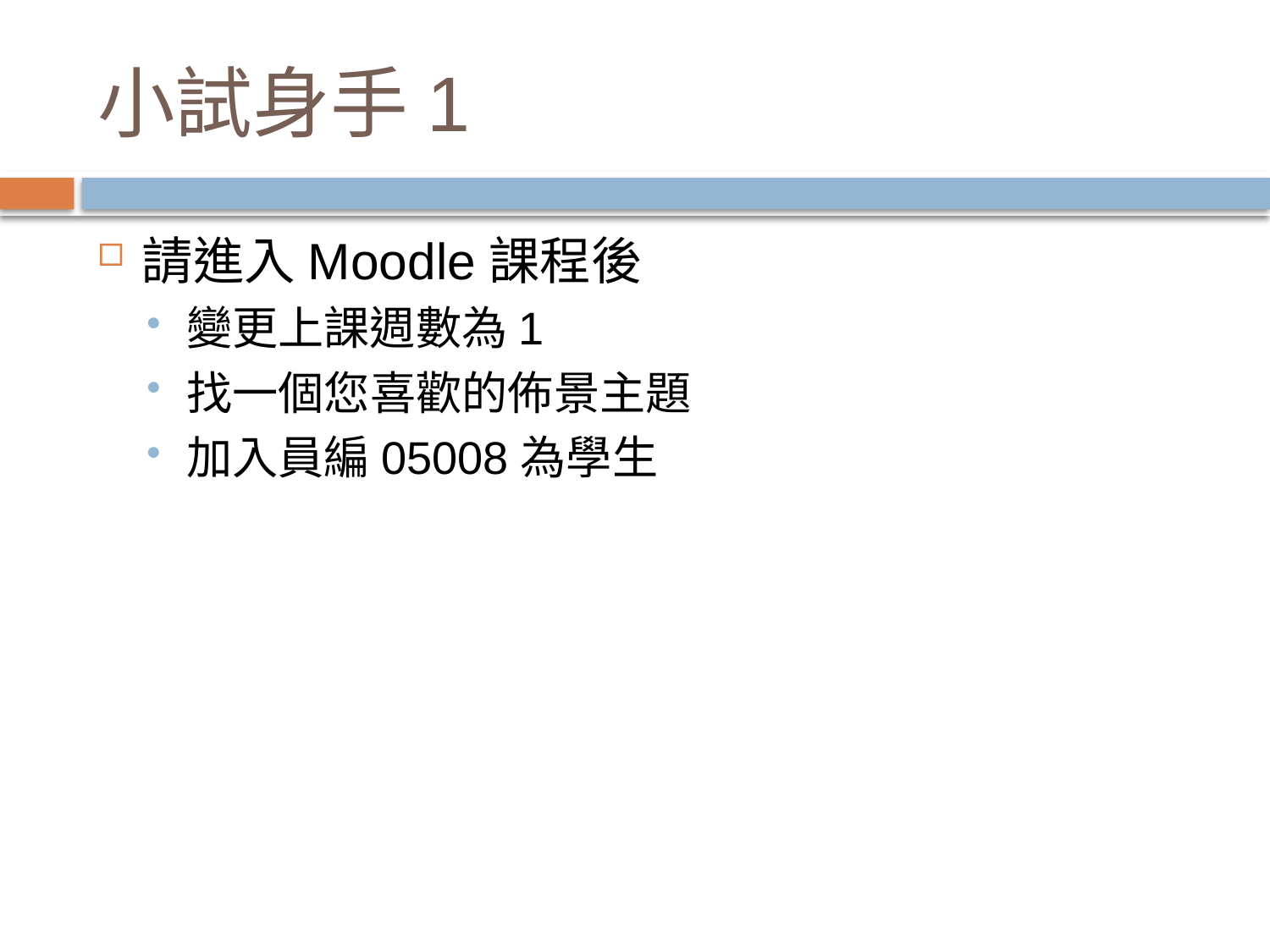

# 小試身手1
請進入Moodle課程後
變更上課週數為1
找一個您喜歡的佈景主題
加入員編05008為學生